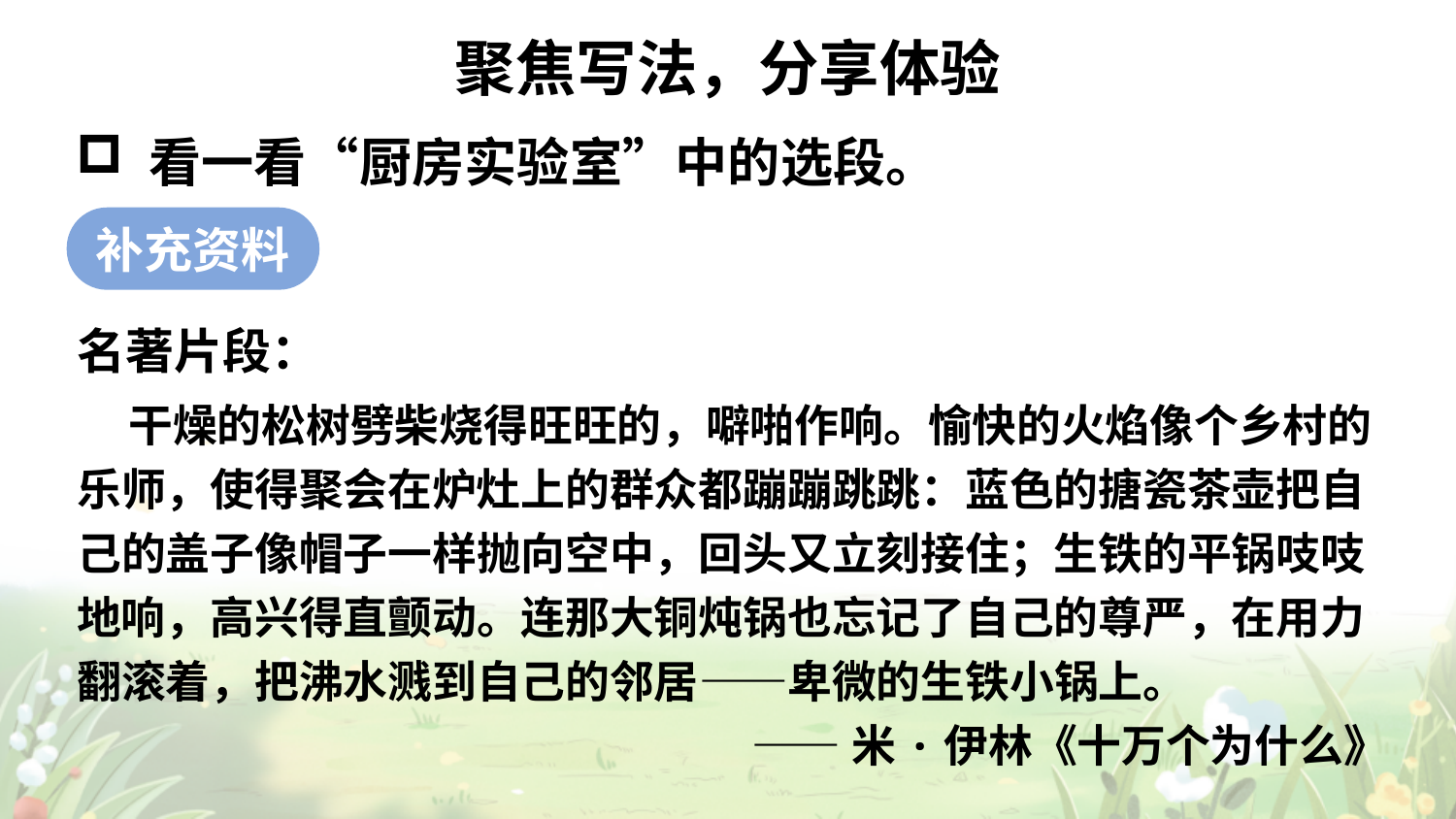

聚焦写法，分享体验
看一看“厨房实验室”中的选段。
补充资料
名著片段：
    干燥的松树劈柴烧得旺旺的，噼啪作响。愉快的火焰像个乡村的乐师，使得聚会在炉灶上的群众都蹦蹦跳跳：蓝色的搪瓷茶壶把自己的盖子像帽子一样抛向空中，回头又立刻接住；生铁的平锅吱吱地响，高兴得直颤动。连那大铜炖锅也忘记了自己的尊严，在用力翻滚着，把沸水溅到自己的邻居——卑微的生铁小锅上。
——米·伊林《十万个为什么》